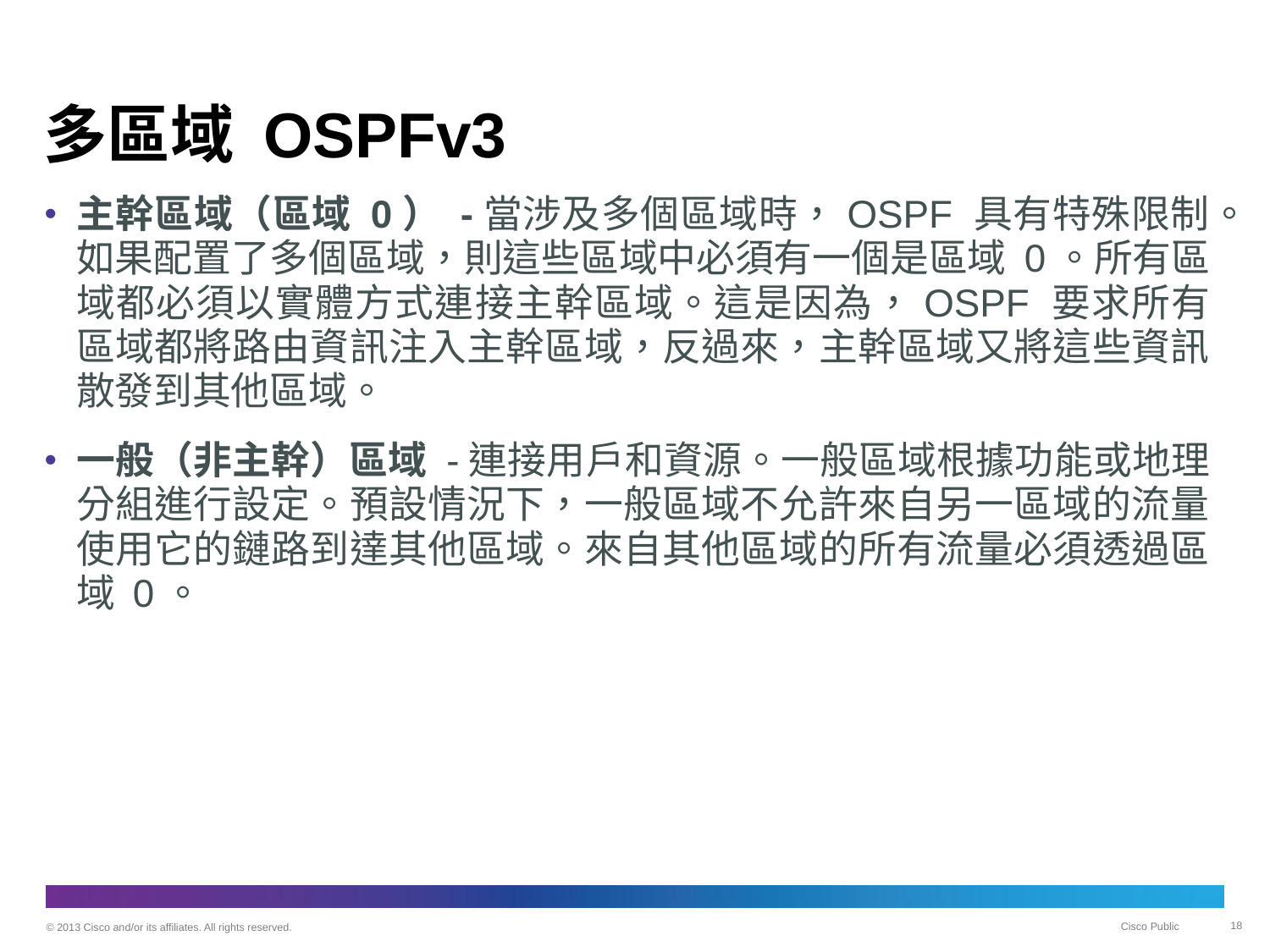

# 多區域 OSPFv3
主幹區域（區域 0） -當涉及多個區域時，OSPF 具有特殊限制。如果配置了多個區域，則這些區域中必須有一個是區域 0。所有區域都必須以實體方式連接主幹區域。這是因為，OSPF 要求所有區域都將路由資訊注入主幹區域，反過來，主幹區域又將這些資訊散發到其他區域。
一般（非主幹）區域 -連接用戶和資源。一般區域根據功能或地理分組進行設定。預設情況下，一般區域不允許來自另一區域的流量使用它的鏈路到達其他區域。來自其他區域的所有流量必須透過區域 0。